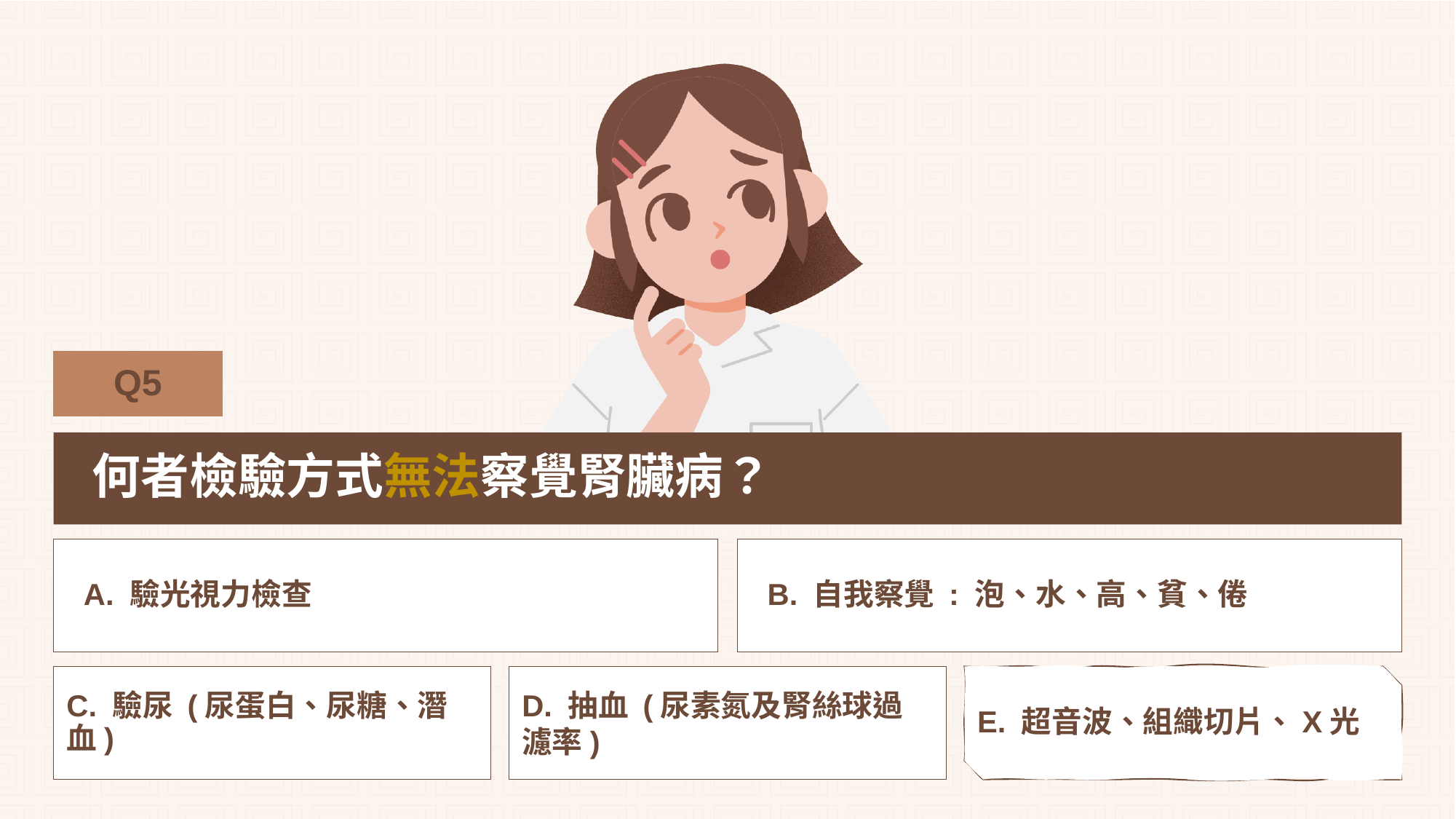

#

Q5
何者檢驗方式無法察覺腎臟病？
A. 驗光視力檢查
B. 自我察覺 : 泡、水、高、貧、倦
C. 驗尿 (尿蛋白、尿糖、潛血)
D. 抽血 (尿素氮及腎絲球過濾率)
E. 超音波、組織切片、X光